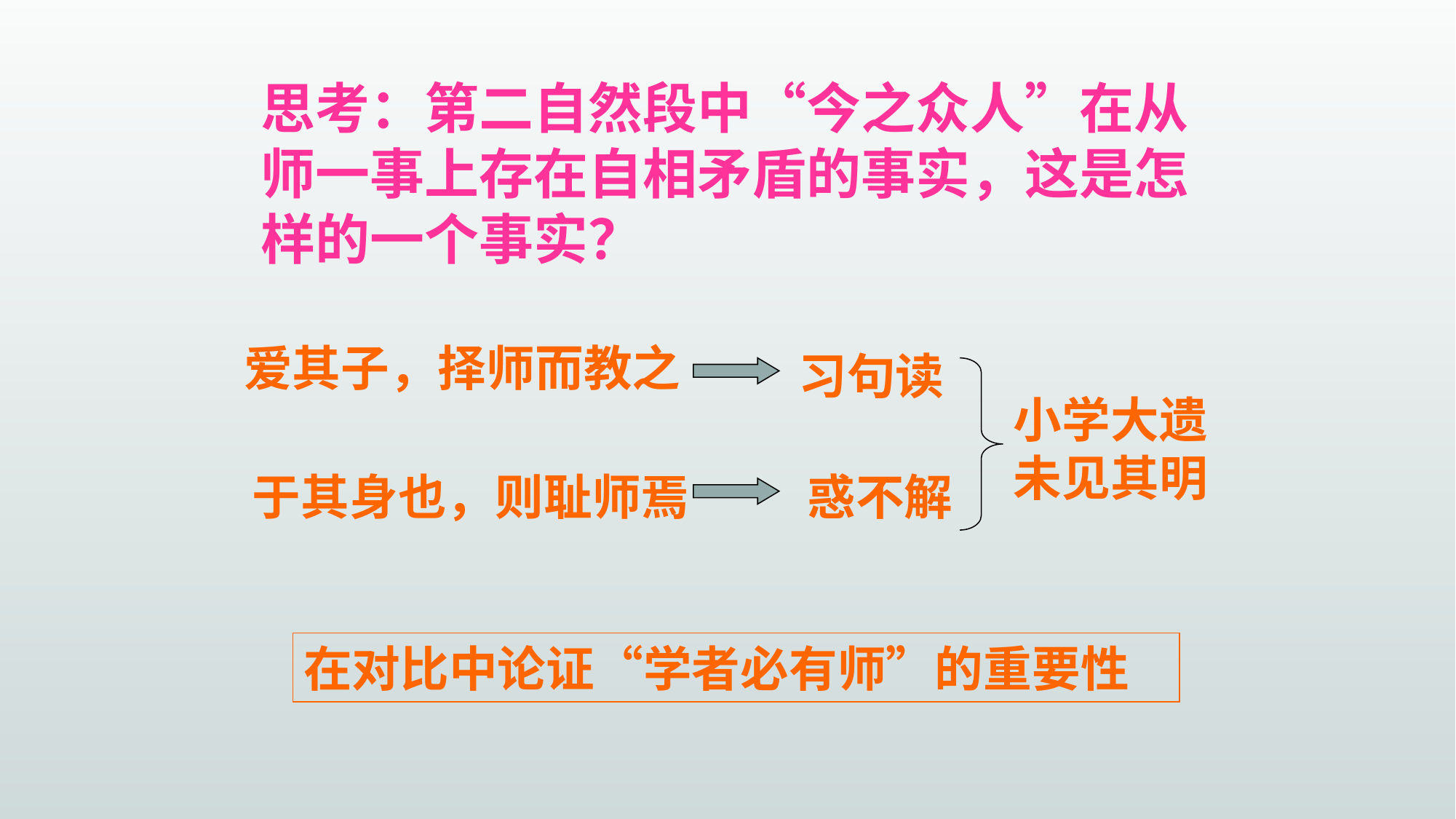

思考：第二自然段中“今之众人”在从师一事上存在自相矛盾的事实，这是怎样的一个事实？
爱其子，择师而教之
习句读

小学大遗未见其明
于其身也，则耻师焉
惑不解

在对比中论证“学者必有师”的重要性